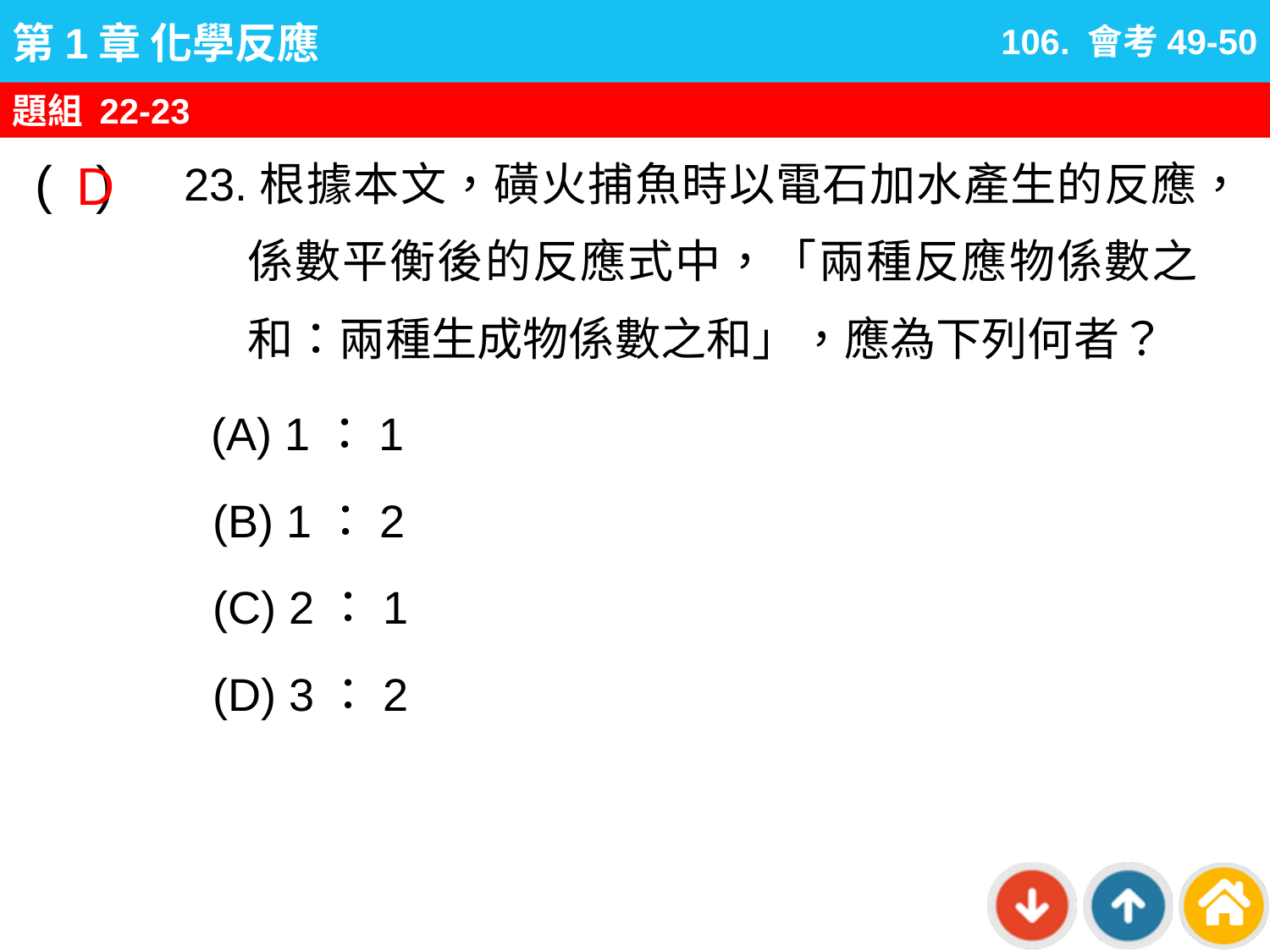

106. 會考49-50
題組 22-23
D
23.根據本文，磺火捕魚時以電石加水產生的反應，係數平衡後的反應式中，「兩種反應物係數之和：兩種生成物係數之和」，應為下列何者？
(   )
(A) 1：1
(B) 1：2
(C) 2：1
(D) 3：2